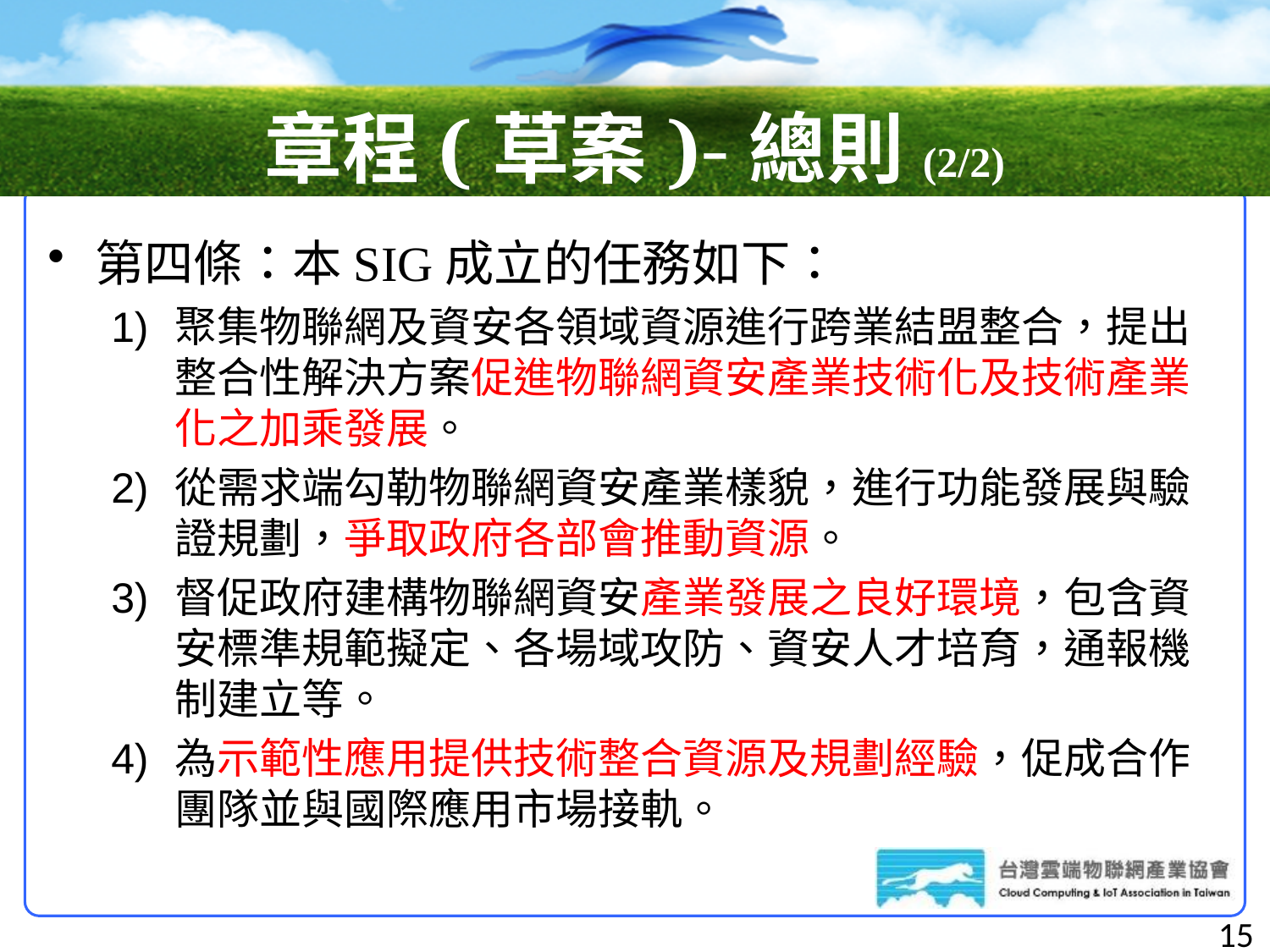

# 章程(草案)-總則(2/2)
第四條：本SIG成立的任務如下：
聚集物聯網及資安各領域資源進行跨業結盟整合，提出整合性解決方案促進物聯網資安產業技術化及技術產業化之加乘發展。
從需求端勾勒物聯網資安產業樣貌，進行功能發展與驗證規劃，爭取政府各部會推動資源。
督促政府建構物聯網資安產業發展之良好環境，包含資安標準規範擬定、各場域攻防、資安人才培育，通報機制建立等。
為示範性應用提供技術整合資源及規劃經驗，促成合作團隊並與國際應用市場接軌。